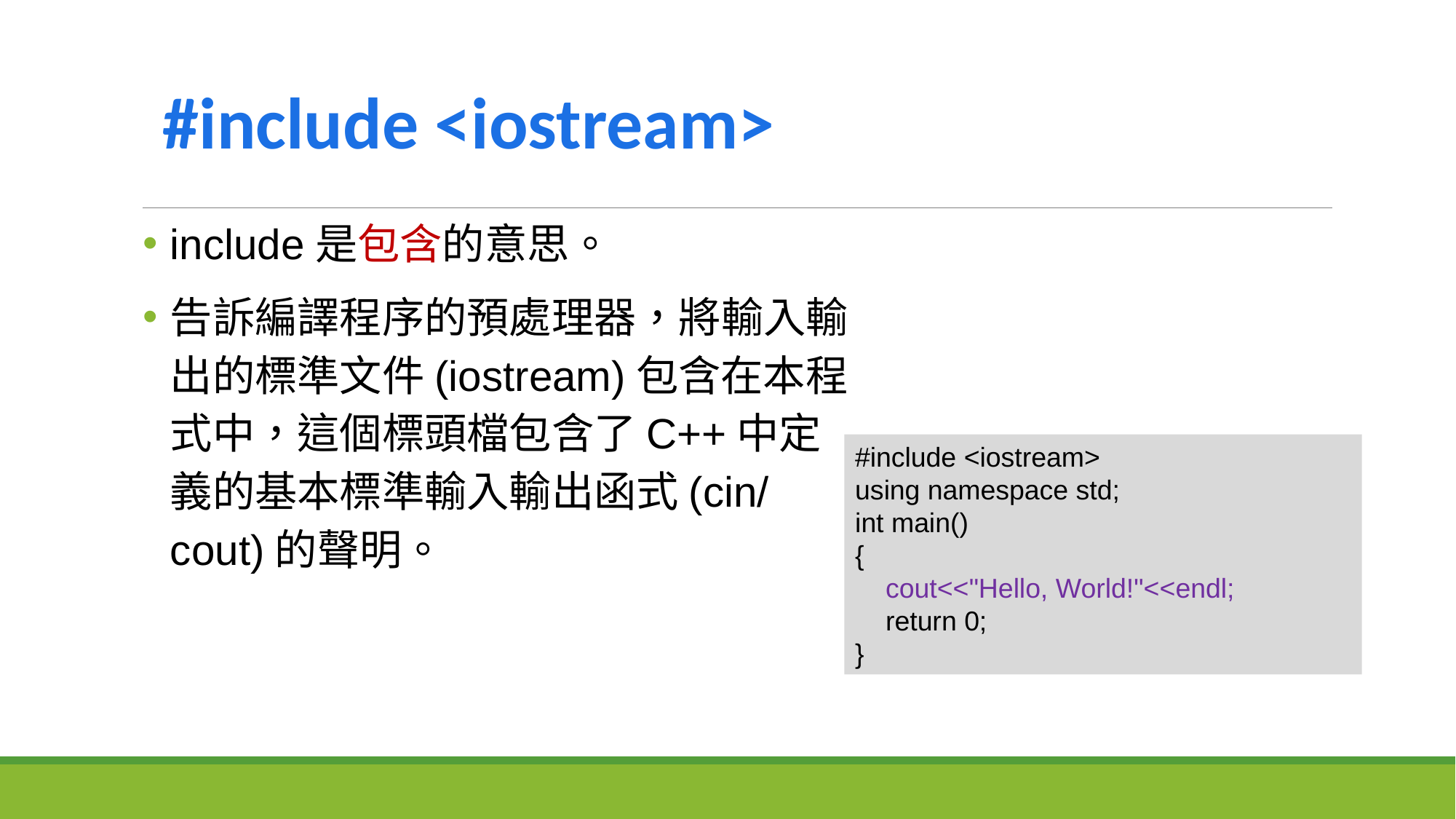

#include <iostream>
include是包含的意思。
告訴編譯程序的預處理器，將輸入輸出的標準文件(iostream)包含在本程式中，這個標頭檔包含了C++中定義的基本標準輸入輸出函式(cin/cout)的聲明。
#include <iostream>
using namespace std;
int main()
{
    cout<<"Hello, World!"<<endl;
    return 0;
}